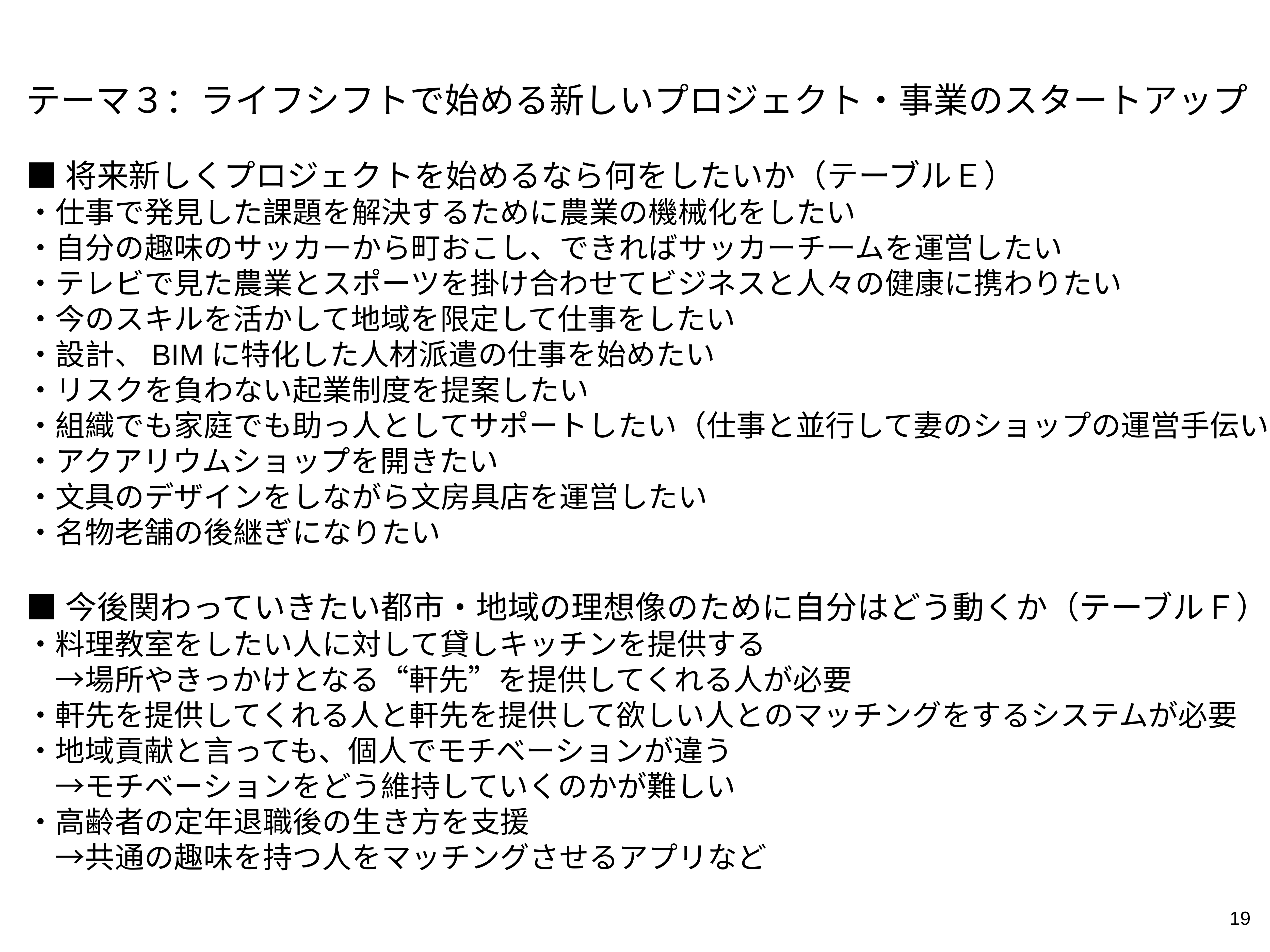

テーマ３：ライフシフトで始める新しいプロジェクト・事業のスタートアップ

■将来新しくプロジェクトを始めるなら何をしたいか（テーブルＥ）
・仕事で発見した課題を解決するために農業の機械化をしたい
・自分の趣味のサッカーから町おこし、できればサッカーチームを運営したい
・テレビで見た農業とスポーツを掛け合わせてビジネスと人々の健康に携わりたい
・今のスキルを活かして地域を限定して仕事をしたい
・設計、BIMに特化した人材派遣の仕事を始めたい
・リスクを負わない起業制度を提案したい
・組織でも家庭でも助っ人としてサポートしたい（仕事と並行して妻のショップの運営手伝い
・アクアリウムショップを開きたい
・文具のデザインをしながら文房具店を運営したい
・名物老舗の後継ぎになりたい

■今後関わっていきたい都市・地域の理想像のために自分はどう動くか（テーブルＦ）
・料理教室をしたい人に対して貸しキッチンを提供する
　→場所やきっかけとなる“軒先”を提供してくれる人が必要
・軒先を提供してくれる人と軒先を提供して欲しい人とのマッチングをするシステムが必要
・地域貢献と言っても、個人でモチベーションが違う
　→モチベーションをどう維持していくのかが難しい
・高齢者の定年退職後の生き方を支援
　→共通の趣味を持つ人をマッチングさせるアプリなど
19